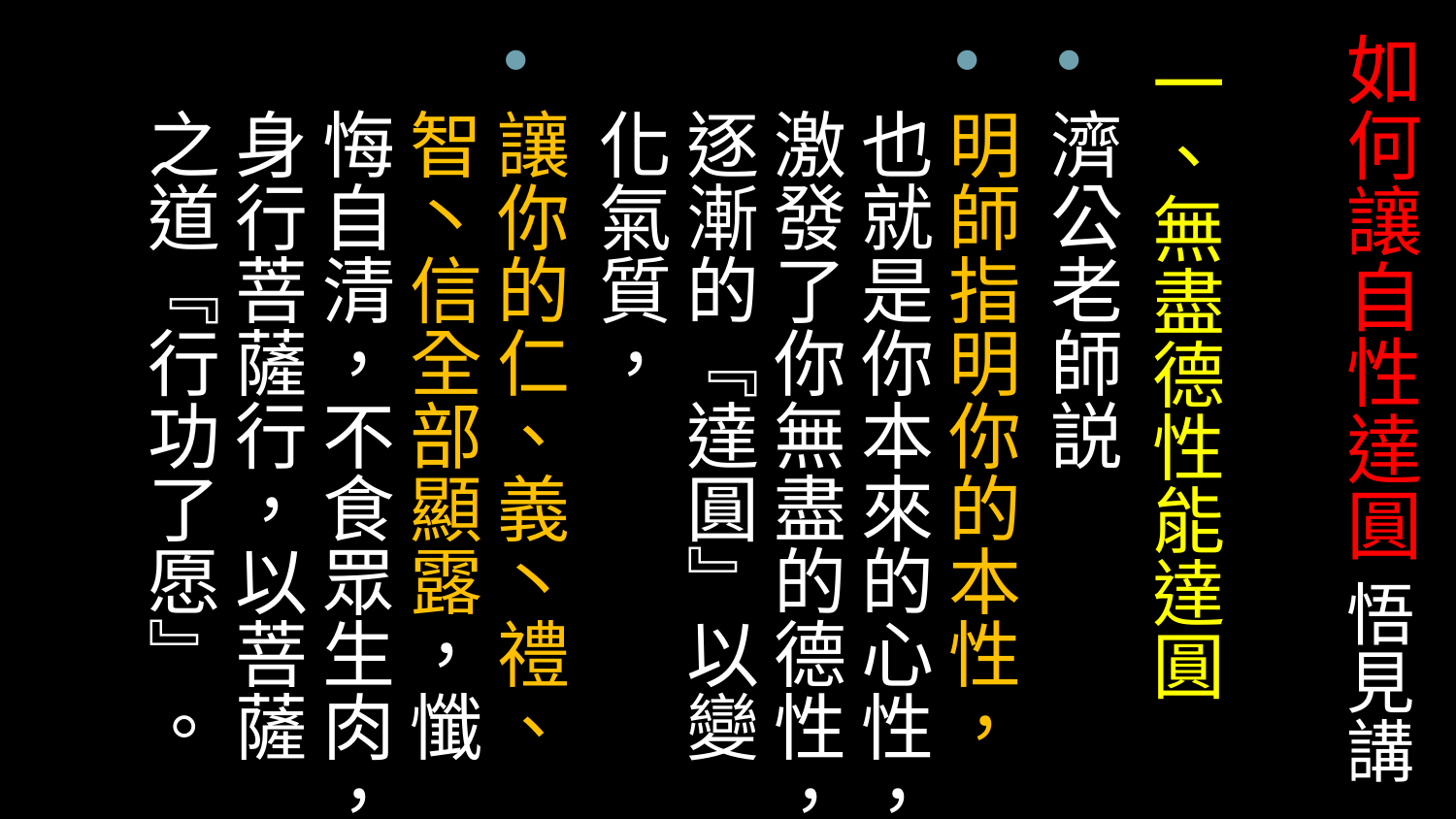

# 如何讓自性達圓 悟見講
一、無盡德性能達圓
濟公老師説
明師指明你的本性，也就是你本來的心性，激發了你無盡的德性，逐漸的『達圓』以變化氣質，
讓你的仁、義丶禮、智丶信全部顯露，懺悔自清，不食眾生肉，身行菩薩行，以菩薩之道『行功了愿』。